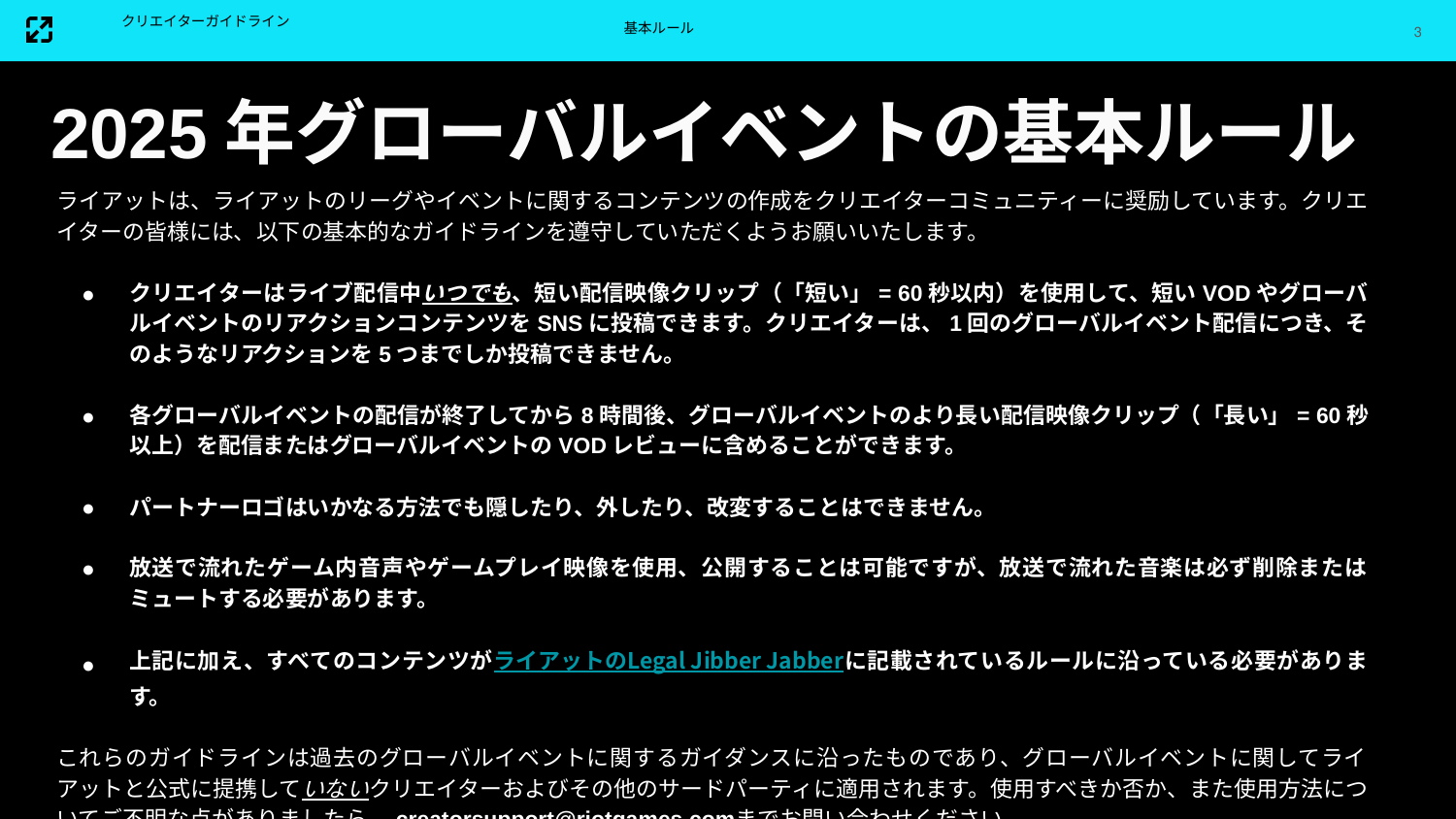

3
クリエイターガイドライン
基本ルール

2025年グローバルイベントの基本ルール
ライアットは、ライアットのリーグやイベントに関するコンテンツの作成をクリエイターコミュニティーに奨励しています。クリエイターの皆様には、以下の基本的なガイドラインを遵守していただくようお願いいたします。

クリエイターはライブ配信中いつでも、短い配信映像クリップ（「短い」= 60秒以内）を使用して、短いVODやグローバルイベントのリアクションコンテンツをSNSに投稿できます。クリエイターは、1回のグローバルイベント配信につき、そのようなリアクションを5つまでしか投稿できません。

各グローバルイベントの配信が終了してから8時間後、グローバルイベントのより長い配信映像クリップ（「長い」= 60秒以上）を配信またはグローバルイベントのVODレビューに含めることができます。

パートナーロゴはいかなる方法でも隠したり、外したり、改変することはできません。

放送で流れたゲーム内音声やゲームプレイ映像を使用、公開することは可能ですが、放送で流れた音楽は必ず削除またはミュートする必要があります。

上記に加え、すべてのコンテンツがライアットのLegal Jibber Jabberに記載されているルールに沿っている必要があります。

これらのガイドラインは過去のグローバルイベントに関するガイダンスに沿ったものであり、グローバルイベントに関してライアットと公式に提携していないクリエイターおよびその他のサードパーティに適用されます。使用すべきか否か、また使用方法についてご不明な点がありましたら、creatorsupport@riotgames.comまでお問い合わせください。